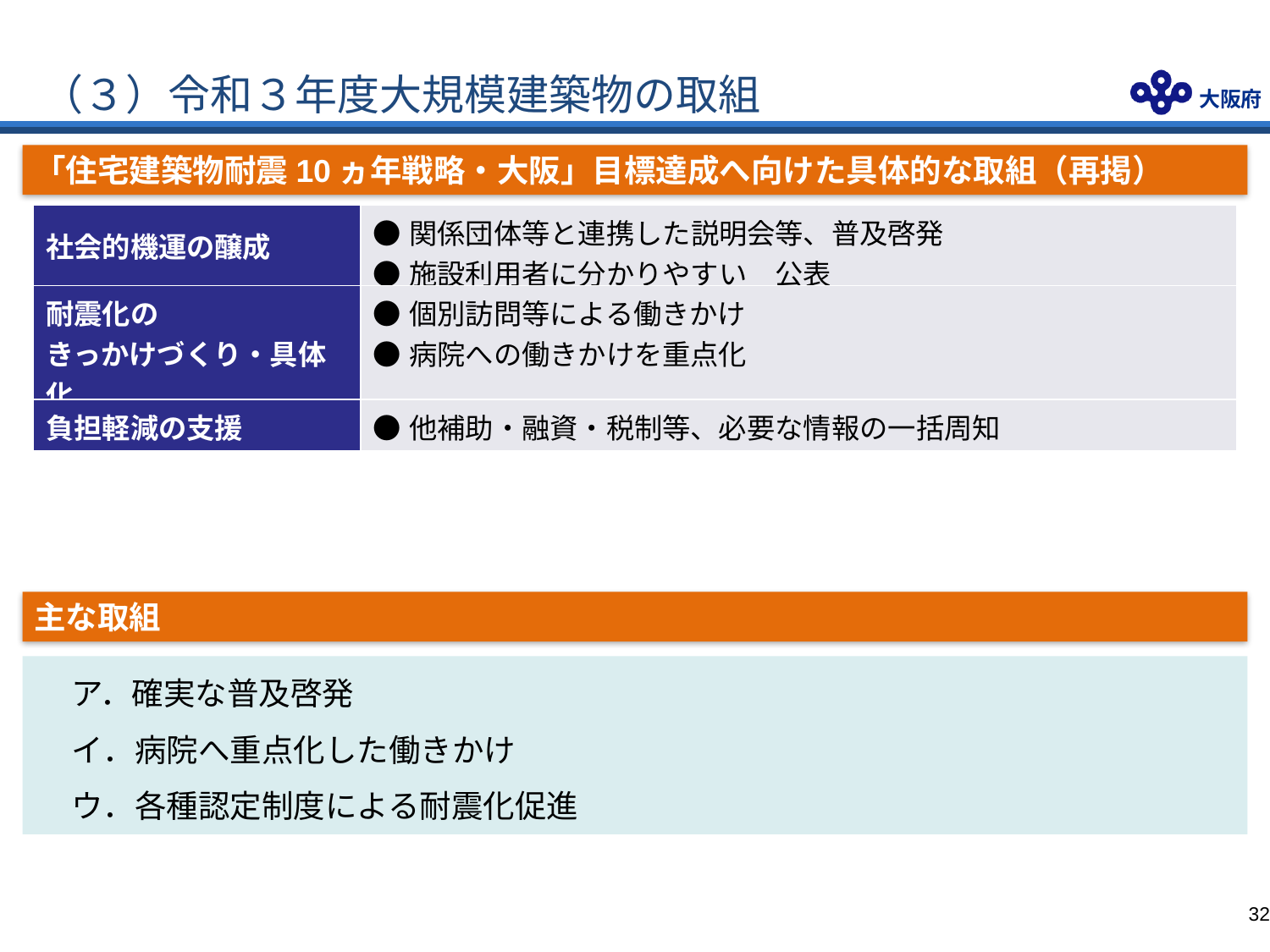

# （３）令和３年度大規模建築物の取組
「住宅建築物耐震10ヵ年戦略・大阪」目標達成へ向けた具体的な取組（再掲）
| 社会的機運の醸成 | ●関係団体等と連携した説明会等、普及啓発 ●施設利用者に分かりやすい　公表 |
| --- | --- |
| 耐震化の きっかけづくり・具体化 | ●個別訪問等による働きかけ ●病院への働きかけを重点化 |
| 負担軽減の支援 | ●他補助・融資・税制等、必要な情報の一括周知 |
主な取組
ア．確実な普及啓発
イ．病院へ重点化した働きかけ
ウ．各種認定制度による耐震化促進
32